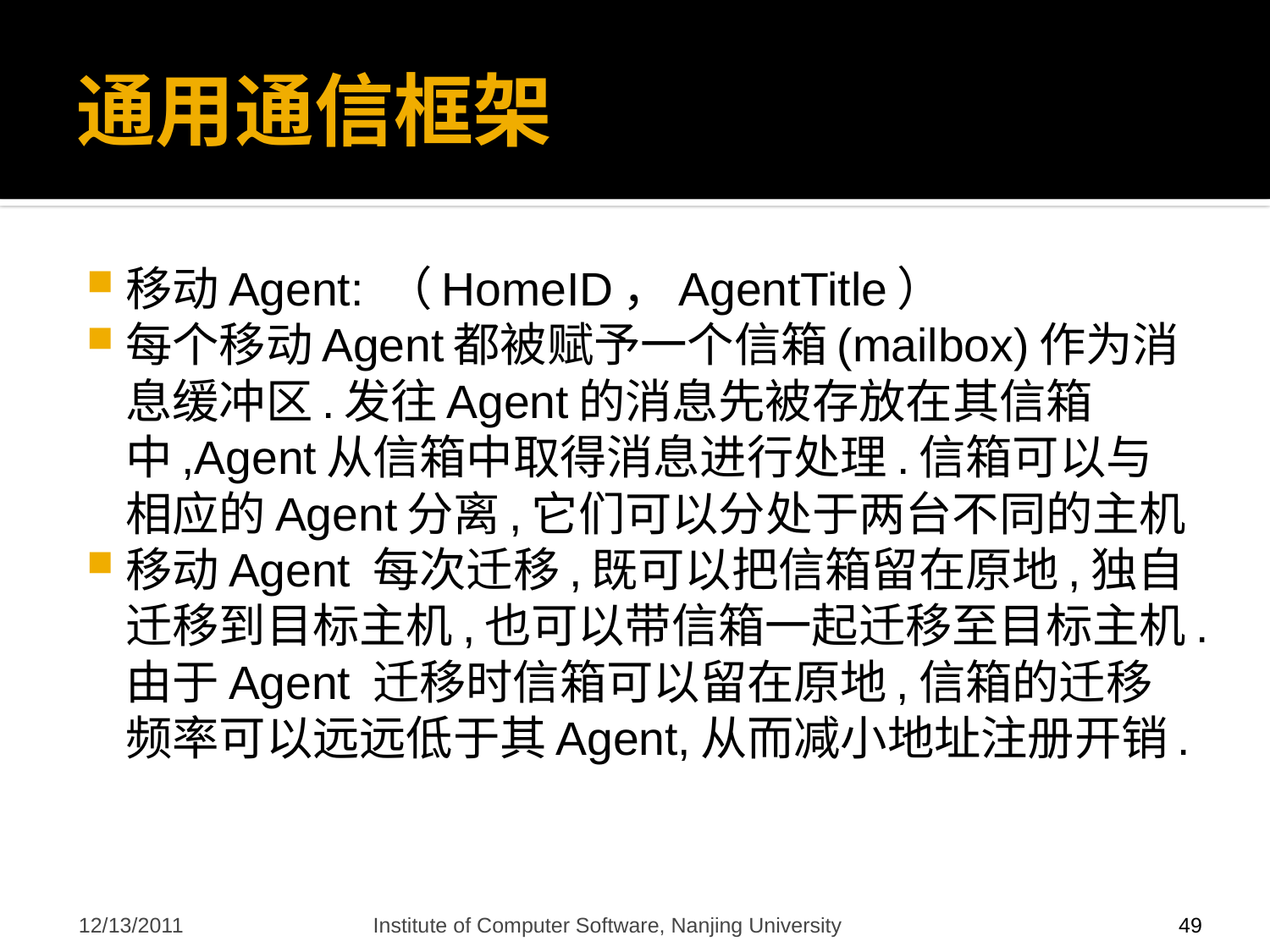

# 通用通信框架
移动Agent: （HomeID，AgentTitle）
每个移动Agent都被赋予一个信箱(mailbox)作为消息缓冲区.发往Agent的消息先被存放在其信箱中,Agent从信箱中取得消息进行处理.信箱可以与相应的Agent分离,它们可以分处于两台不同的主机
移动Agent 每次迁移,既可以把信箱留在原地,独自迁移到目标主机,也可以带信箱一起迁移至目标主机.由于Agent 迁移时信箱可以留在原地,信箱的迁移频率可以远远低于其Agent,从而减小地址注册开销.
49
12/13/2011
Institute of Computer Software, Nanjing University
49